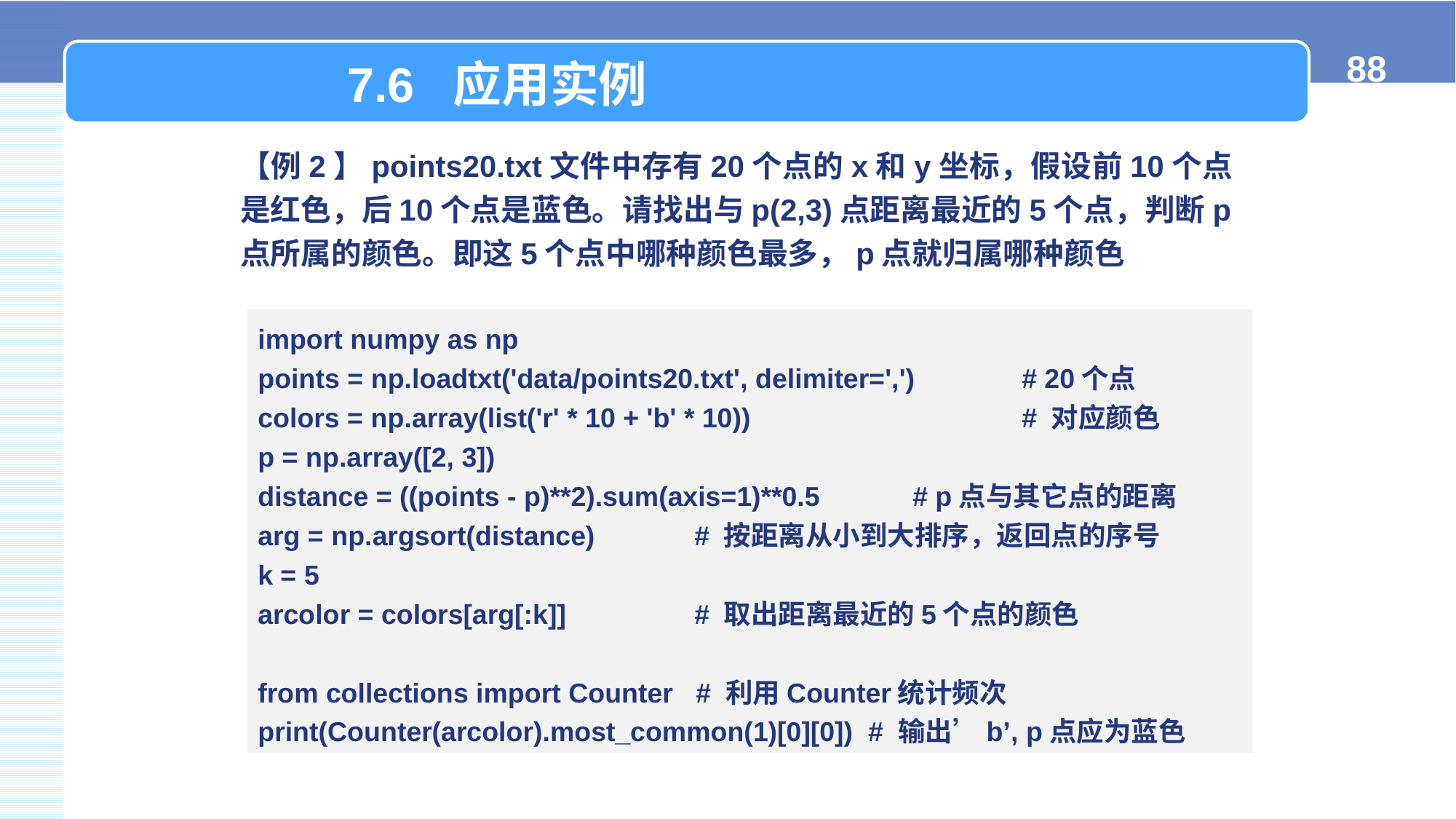

7.6  应用实例
【例2】points20.txt文件中存有20个点的x和y坐标，假设前10个点是红色，后10个点是蓝色。请找出与p(2,3)点距离最近的5个点，判断p点所属的颜色。即这5个点中哪种颜色最多，p点就归属哪种颜色
import numpy as np
points = np.loadtxt('data/points20.txt', delimiter=',') 	# 20个点
colors = np.array(list('r' * 10 + 'b' * 10))      			# 对应颜色
p = np.array([2, 3])
distance = ((points - p)**2).sum(axis=1)**0.5     	# p点与其它点的距离
arg = np.argsort(distance)     	# 按距离从小到大排序，返回点的序号
k = 5
arcolor = colors[arg[:k]]      	# 取出距离最近的5个点的颜色

from collections import Counter   # 利用Counter统计频次
print(Counter(arcolor).most_common(1)[0][0])  # 输出’b’, p点应为蓝色